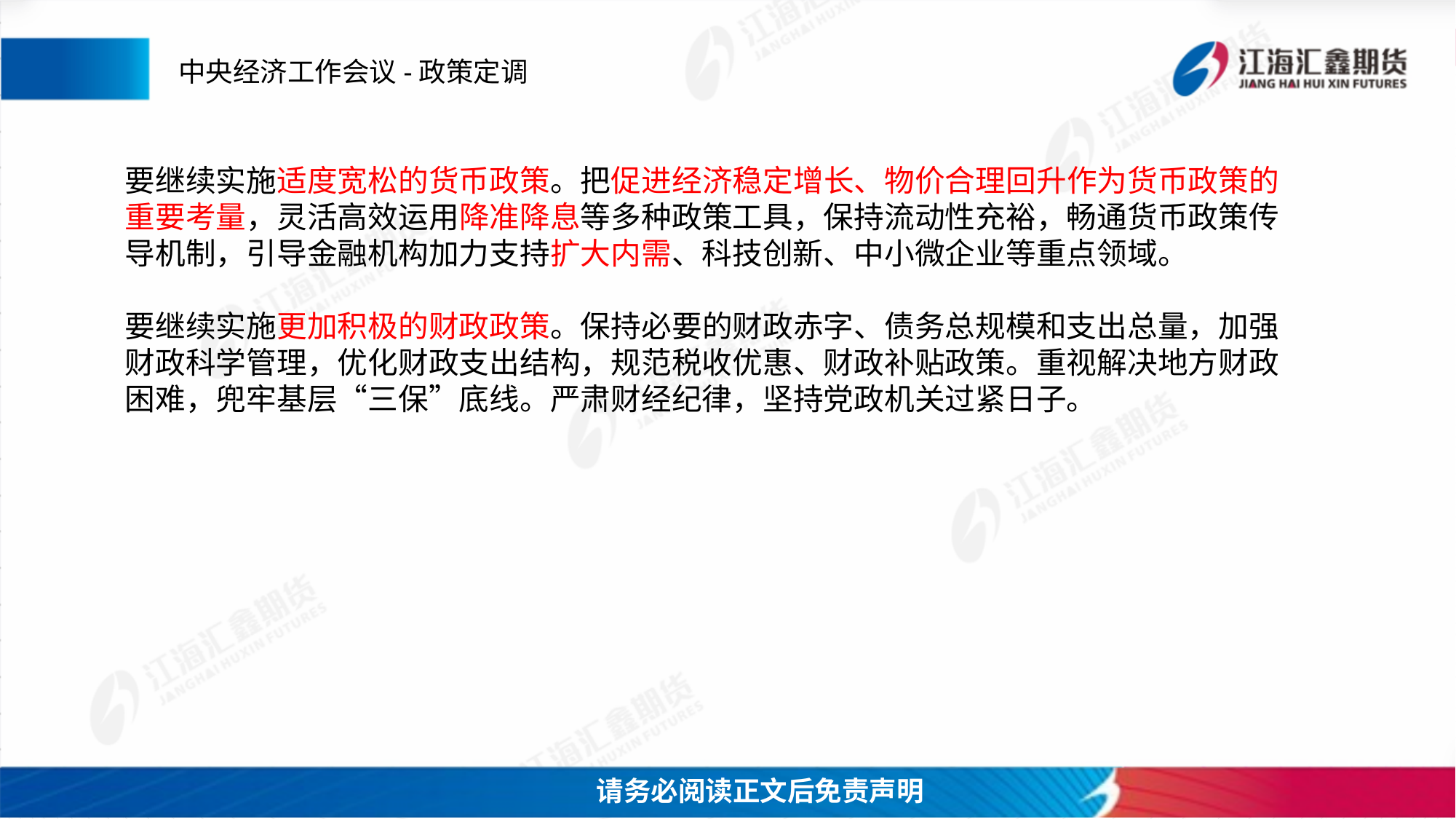

中央经济工作会议-政策定调
要继续实施适度宽松的货币政策。把促进经济稳定增长、物价合理回升作为货币政策的重要考量，灵活高效运用降准降息等多种政策工具，保持流动性充裕，畅通货币政策传导机制，引导金融机构加力支持扩大内需、科技创新、中小微企业等重点领域。

要继续实施更加积极的财政政策。保持必要的财政赤字、债务总规模和支出总量，加强财政科学管理，优化财政支出结构，规范税收优惠、财政补贴政策。重视解决地方财政困难，兜牢基层“三保”底线。严肃财经纪律，坚持党政机关过紧日子。
请务必阅读正文后免责声明